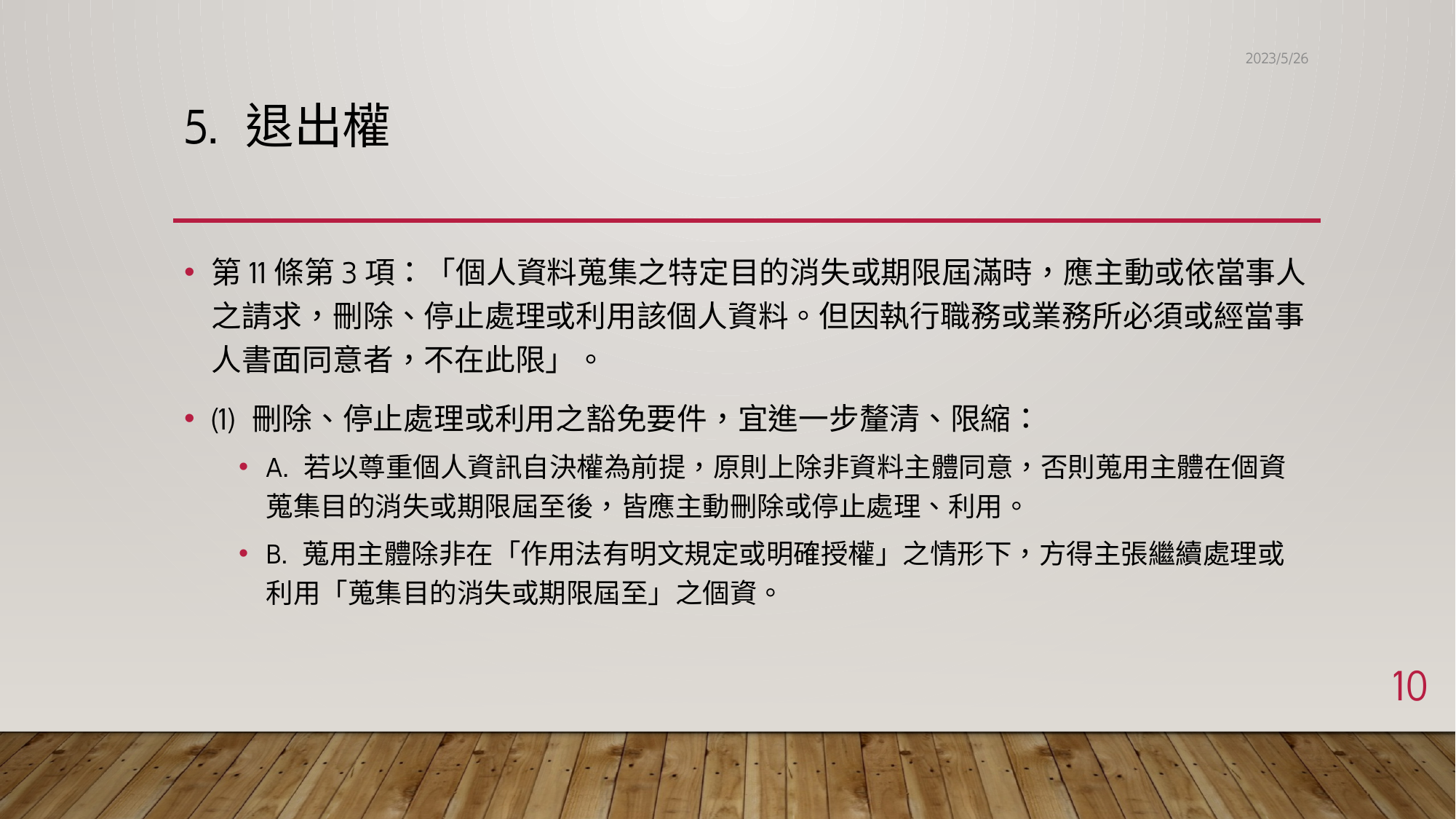

2023/5/26
# 5. 退出權
第11條第3項：「個人資料蒐集之特定目的消失或期限屆滿時，應主動或依當事人之請求，刪除、停止處理或利用該個人資料。但因執行職務或業務所必須或經當事人書面同意者，不在此限」。
(1) 刪除、停止處理或利用之豁免要件，宜進一步釐清、限縮：
A. 若以尊重個人資訊自決權為前提，原則上除非資料主體同意，否則蒐用主體在個資蒐集目的消失或期限屆至後，皆應主動刪除或停止處理、利用。
B. 蒐用主體除非在「作用法有明文規定或明確授權」之情形下，方得主張繼續處理或利用「蒐集目的消失或期限屆至」之個資。

10